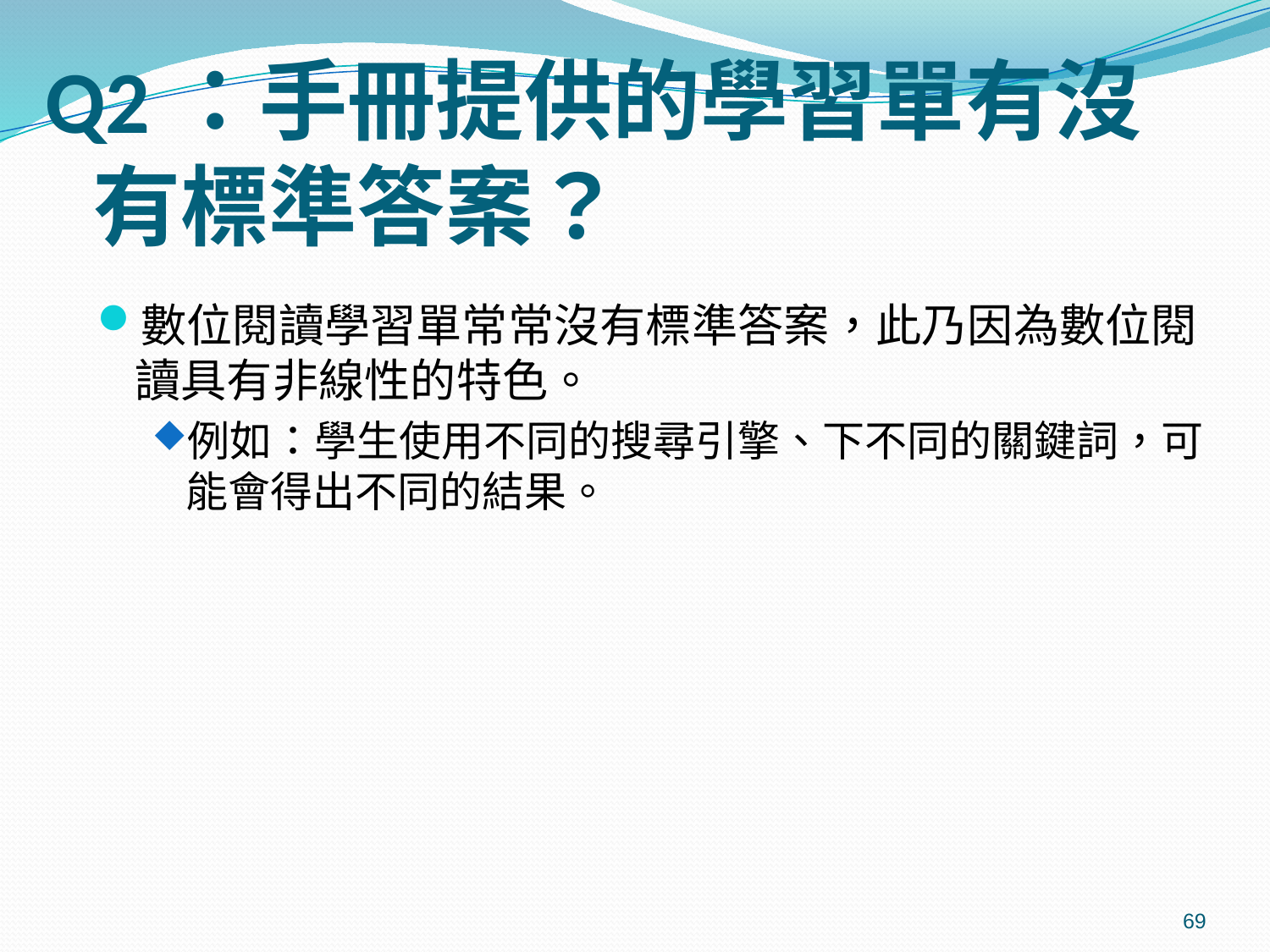

# Q2：手冊提供的學習單有沒有標準答案？

數位閱讀學習單常常沒有標準答案，此乃因為數位閱讀具有非線性的特色。
例如：學生使用不同的搜尋引擎、下不同的關鍵詞，可能會得出不同的結果。

69